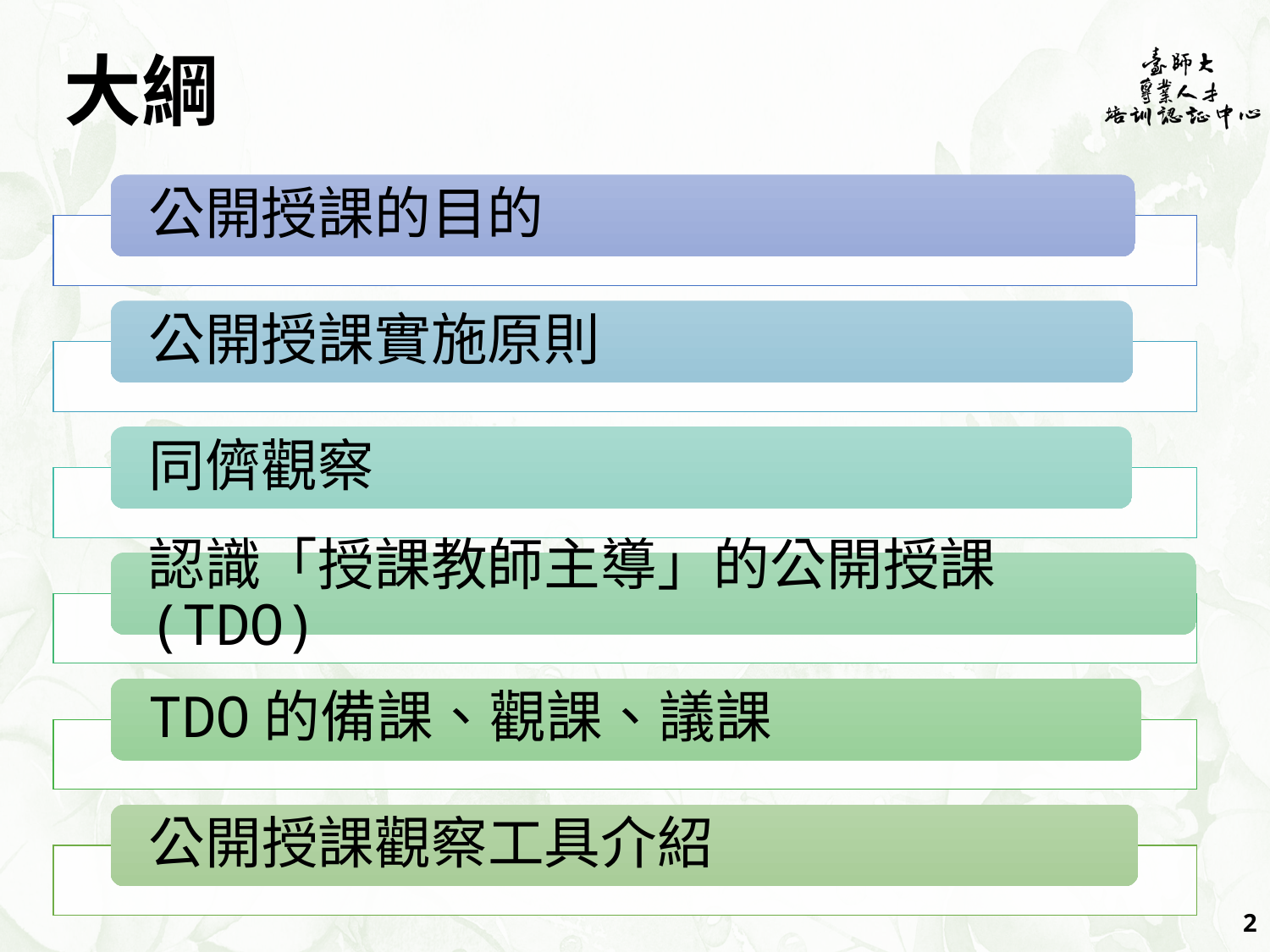

# 大綱
公開授課的目的
公開授課實施原則
同儕觀察

認識「授課教師主導」的公開授課(TDO)

TDO的備課、觀課、議課
公開授課觀察工具介紹
2